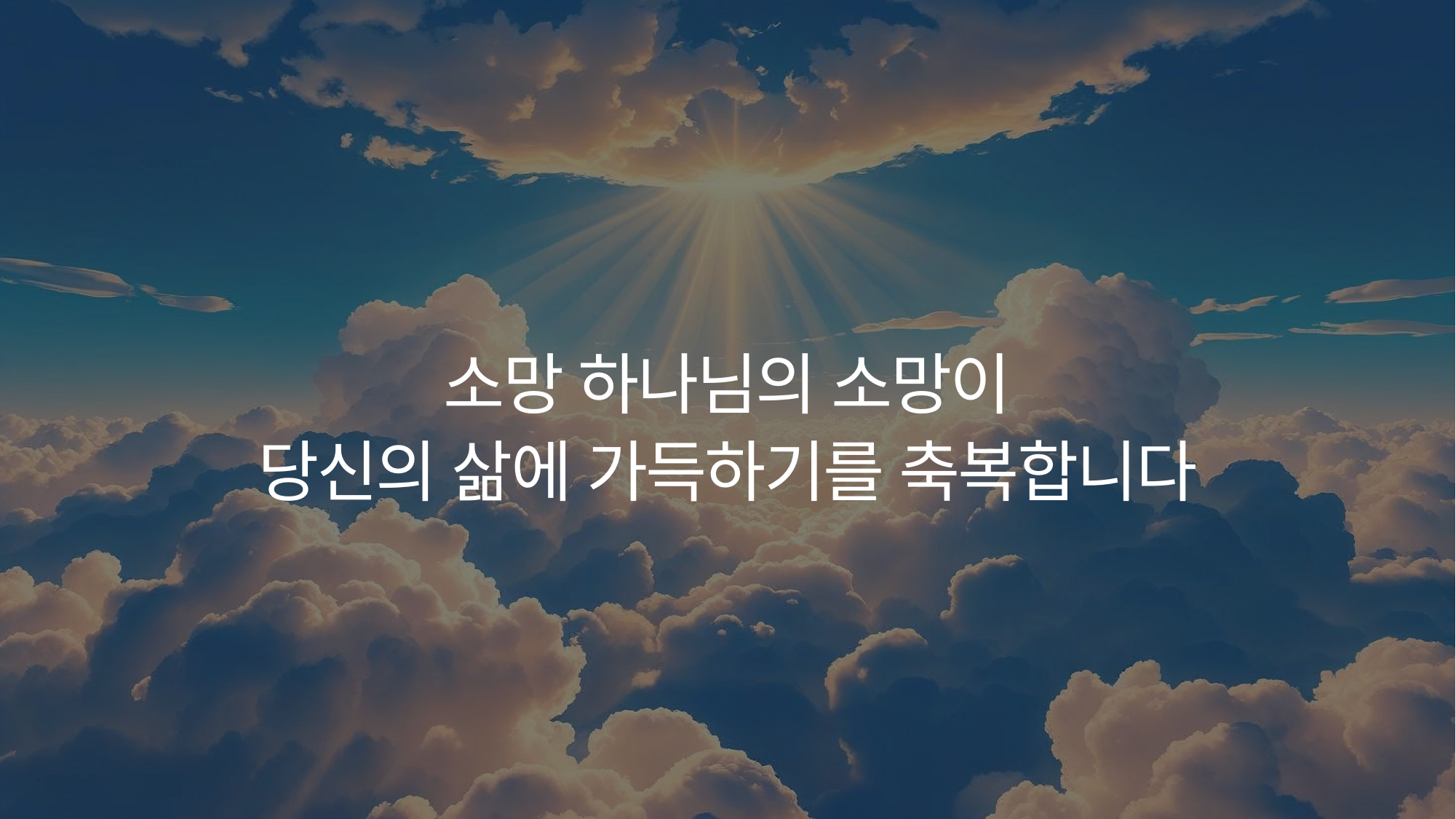

소망 하나님의 소망이
당신의 삶에 가득하기를 축복합니다